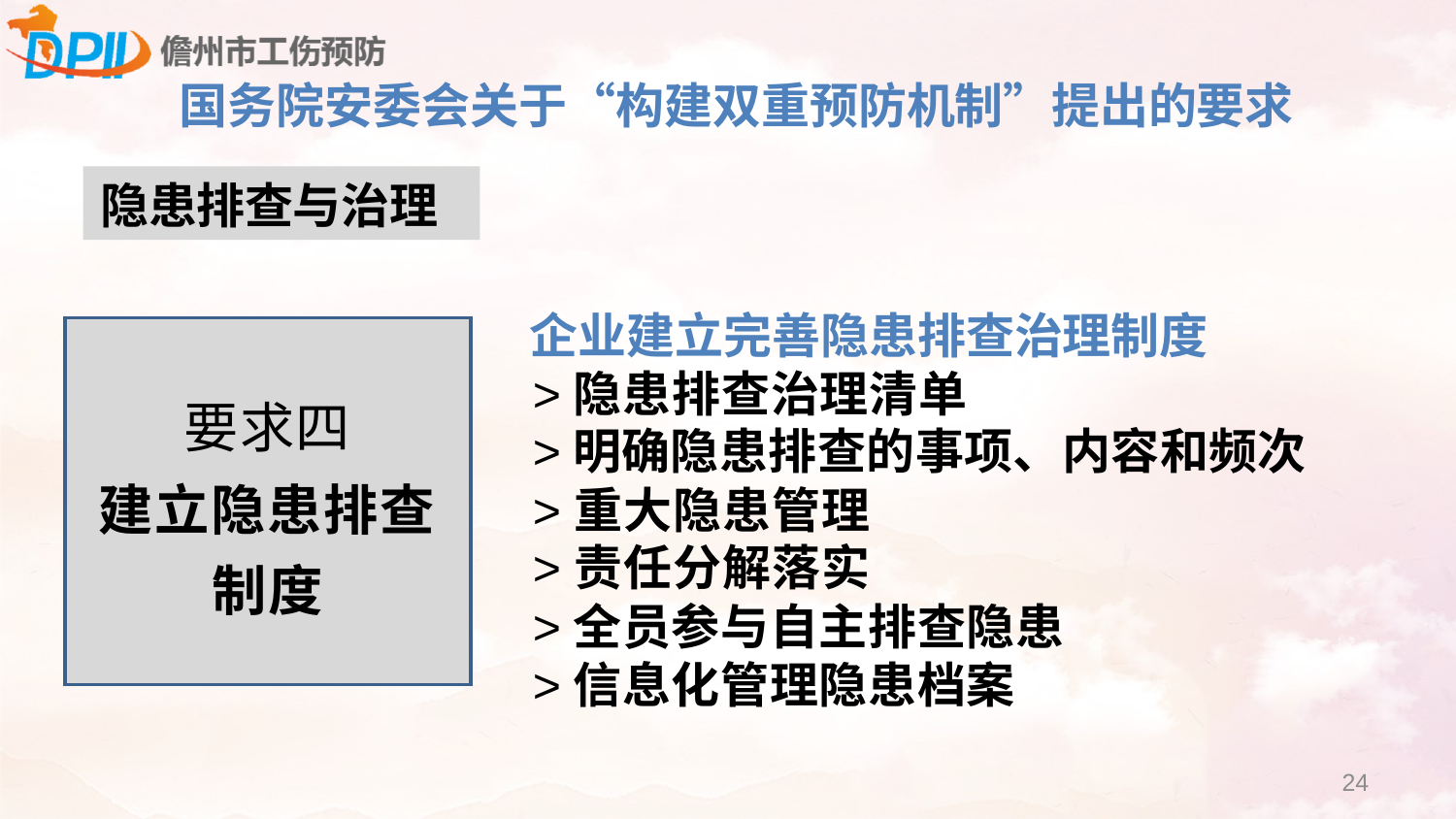

国务院安委会关于“构建双重预防机制”提出的要求

隐患排查与治理

企业建立完善隐患排查治理制度
>隐患排查治理清单
>明确隐患排查的事项、内容和频次
>重大隐患管理
>责任分解落实
>全员参与自主排查隐患
>信息化管理隐患档案
| 要求四 建立隐患排查 制度 |
| --- |

24